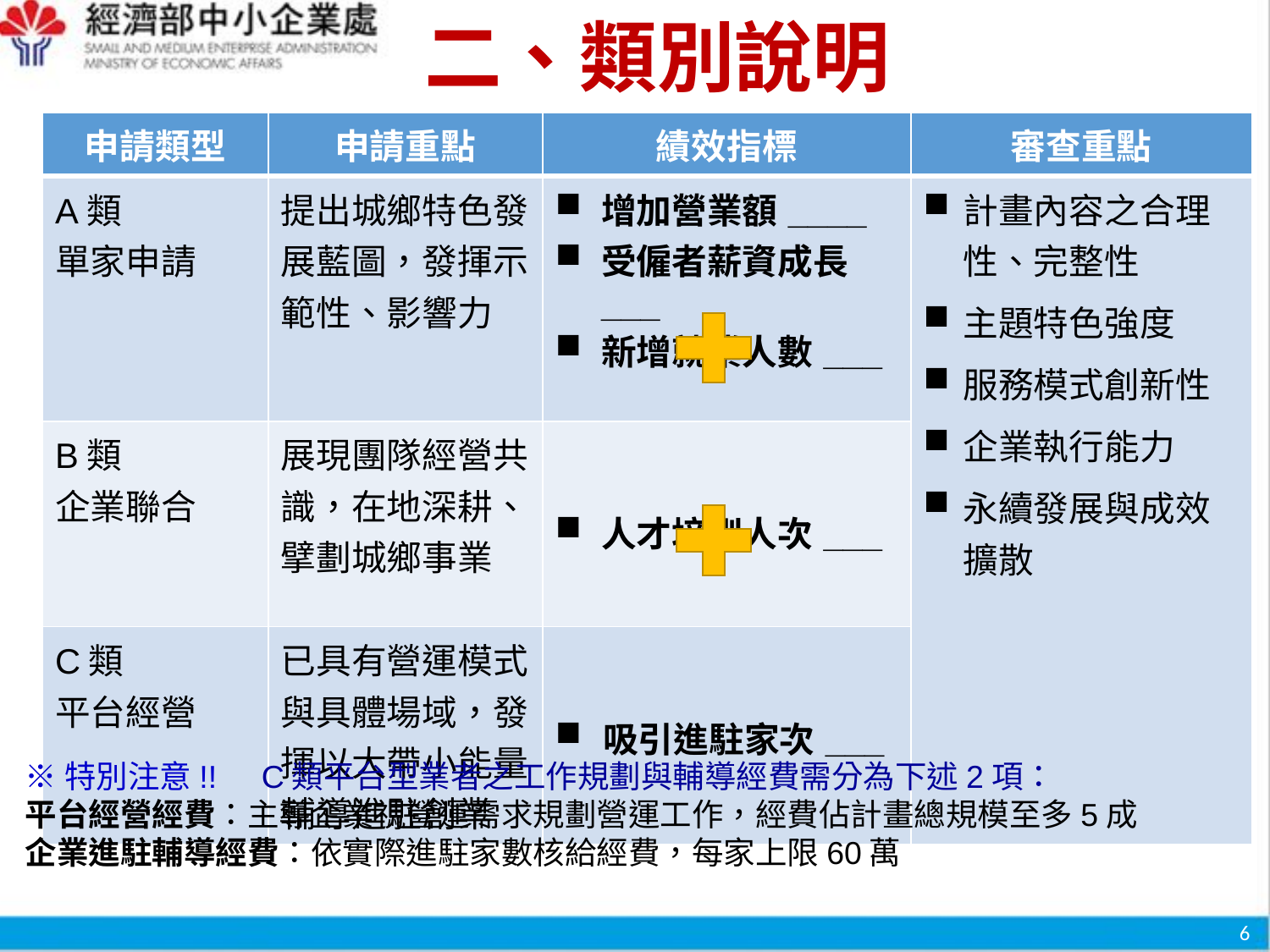

二、類別說明
| 申請類型 | 申請重點 | 績效指標 | 審查重點 |
| --- | --- | --- | --- |
| A類 單家申請 | 提出城鄉特色發展藍圖，發揮示範性、影響力 | 增加營業額\_\_\_\_ 受僱者薪資成長\_\_\_ 新增就業人數\_\_\_ | 計畫內容之合理性、完整性 主題特色強度 服務模式創新性 企業執行能力 永續發展與成效擴散 |
| B類 企業聯合 | 展現團隊經營共識，在地深耕、擘劃城鄉事業 | 人才培訓人次\_\_\_ |  |
| C類 平台經營 | 已具有營運模式與具體場域，發揮以大帶小能量，輔導進駐創業 | 吸引進駐家次\_\_\_ |  |

※特別注意!!     C類平台型業者之工作規劃與輔導經費需分為下述2項：
平台經營經費：主導企業視營運需求規劃營運工作，經費佔計畫總規模至多5成
企業進駐輔導經費：依實際進駐家數核給經費，每家上限60萬
6